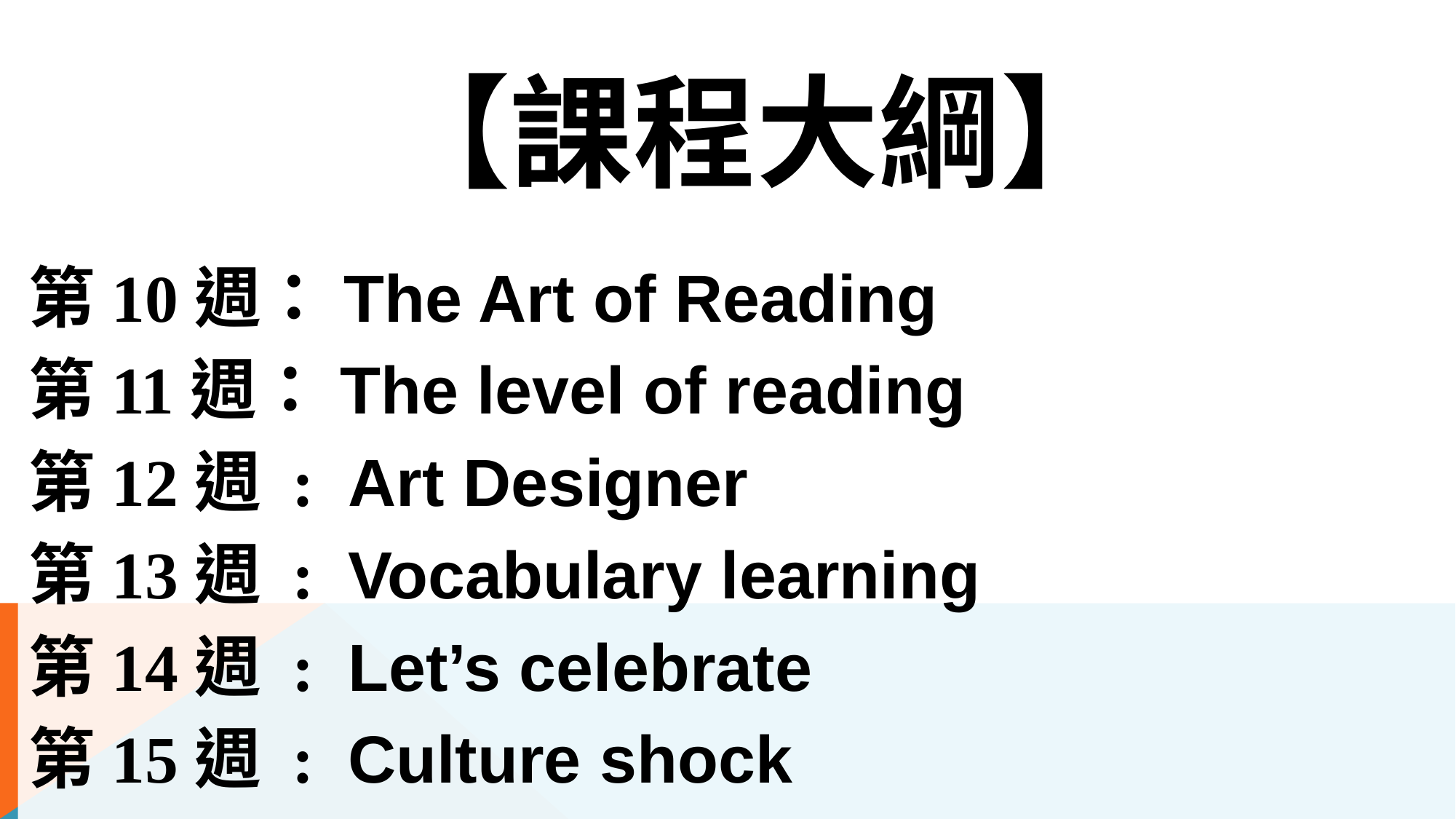

# 【課程大綱】
第10週：The Art of Reading
第11週：The level of reading
第12週 :  Art Designer
第13週 :  Vocabulary learning
第14週 :  Let’s celebrate
第15週 :  Culture shock